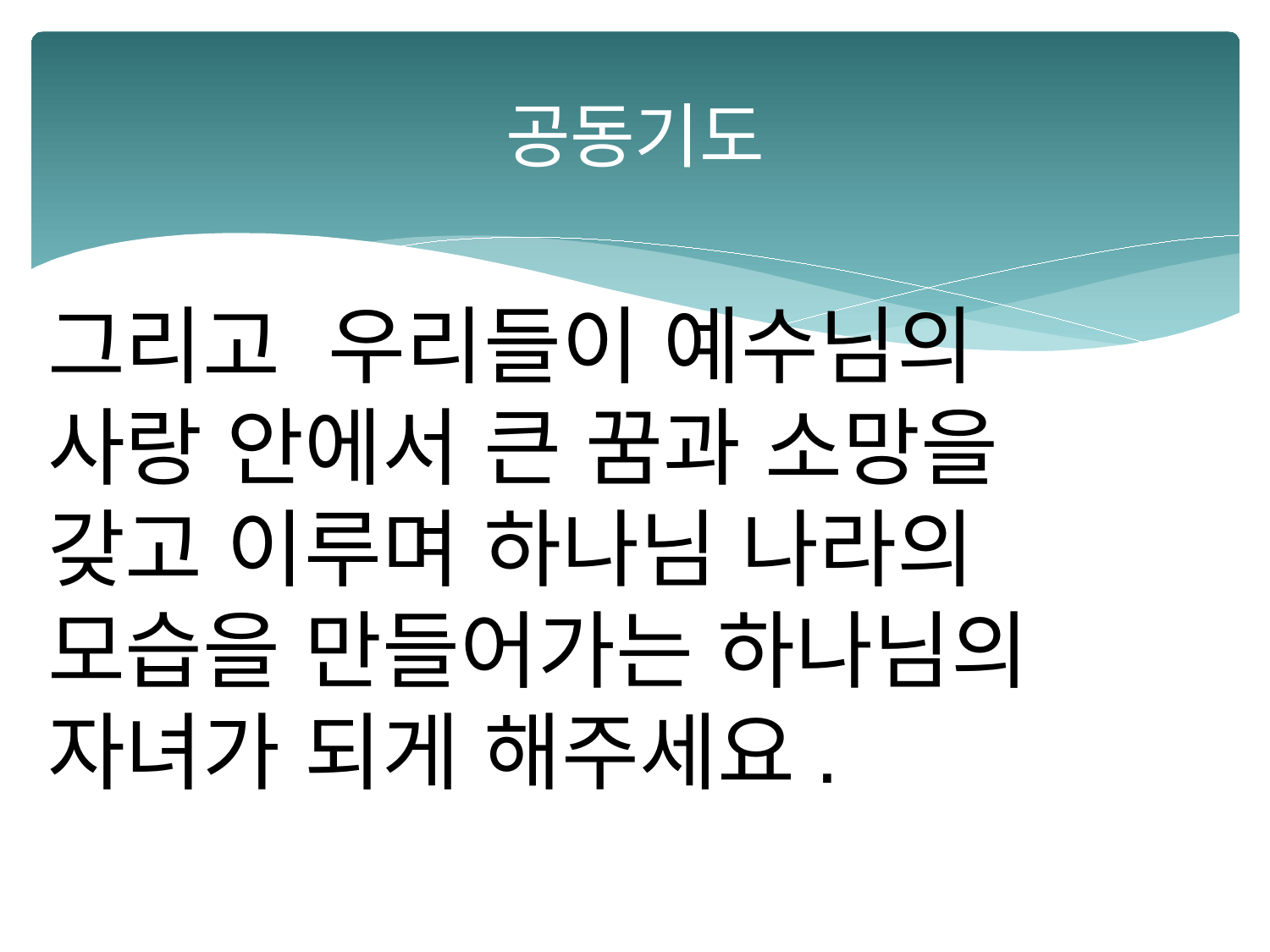

# 공동기도

그리고  우리들이 예수님의
사랑 안에서 큰 꿈과 소망을
갖고 이루며 하나님 나라의
모습을 만들어가는 하나님의 자녀가 되게 해주세요.